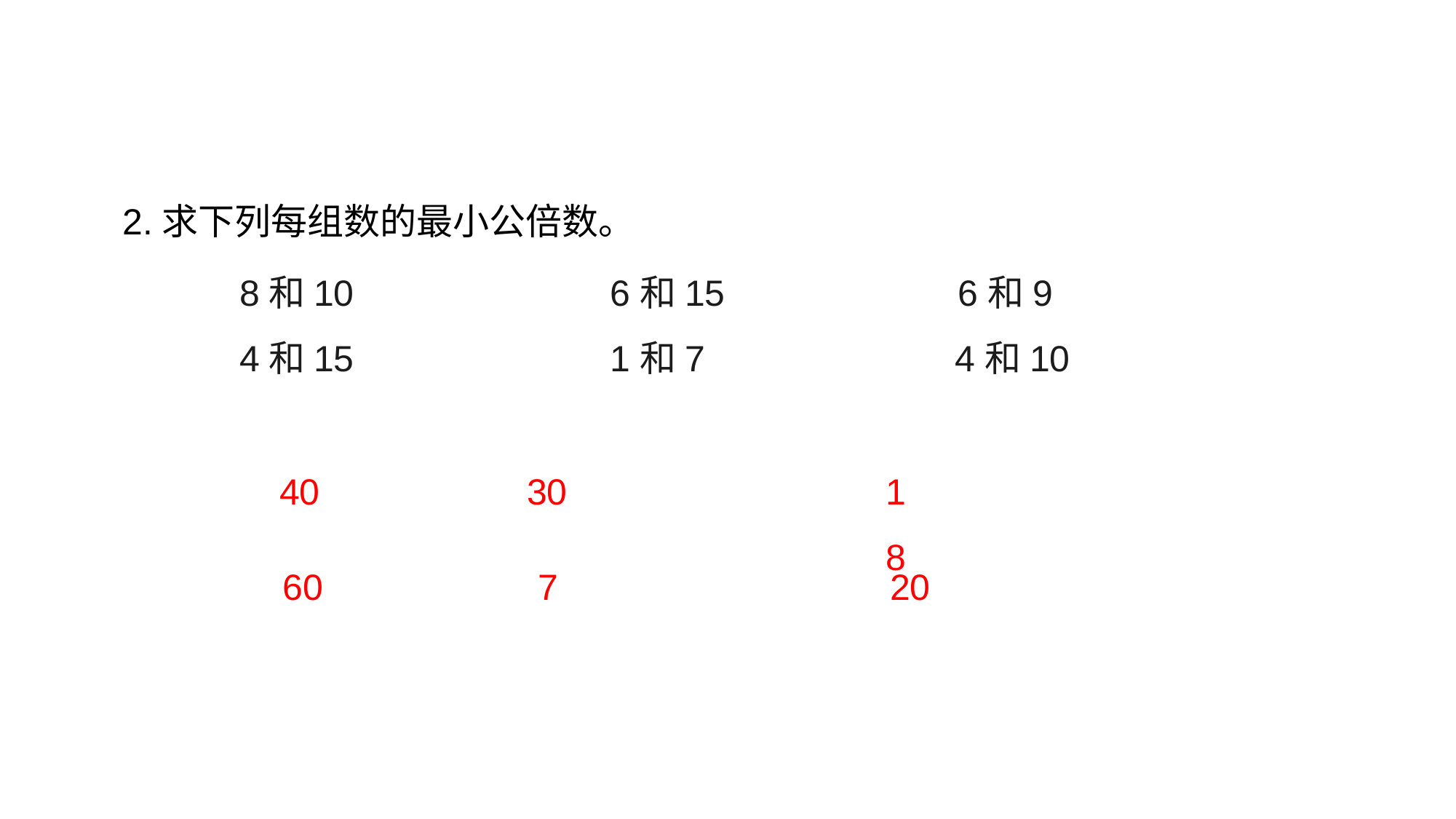

2.求下列每组数的最小公倍数。
8和10	               6和15	                 6和9
4和15	               1和7		      4和10
40
30
18
60
7
20